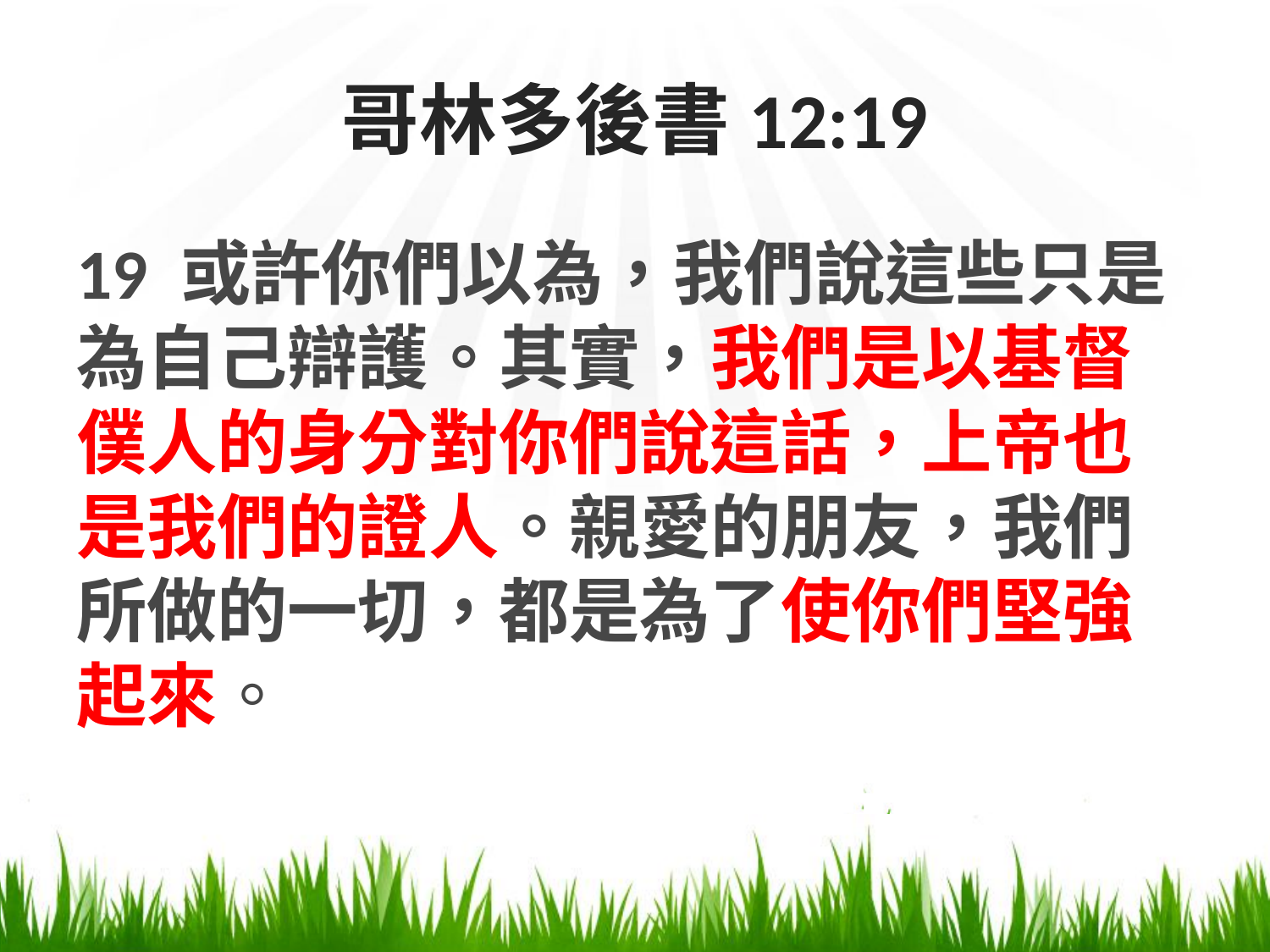

# 哥林多後書12:19
19 或許你們以為，我們說這些只是為自己辯護。其實，我們是以基督僕人的身分對你們說這話，上帝也是我們的證人。親愛的朋友，我們所做的一切，都是為了使你們堅強起來。